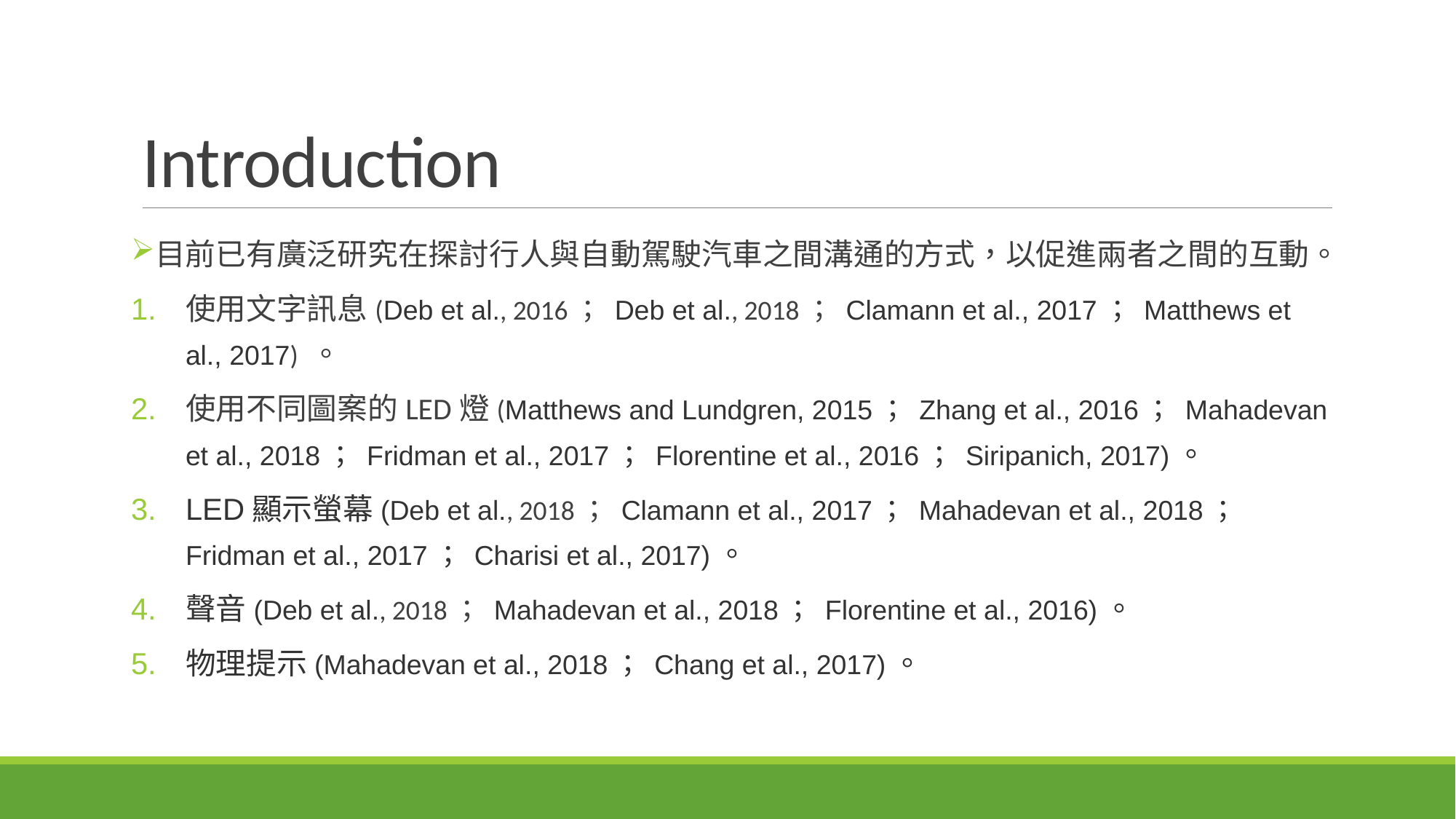

# Introduction
目前已有廣泛研究在探討行人與自動駕駛汽車之間溝通的方式，以促進兩者之間的互動。
使用文字訊息(Deb et al., 2016； Deb et al., 2018； Clamann et al., 2017； Matthews et al., 2017) 。
使用不同圖案的LED燈(Matthews and Lundgren, 2015； Zhang et al., 2016； Mahadevan et al., 2018； Fridman et al., 2017； Florentine et al., 2016； Siripanich, 2017)。
LED顯示螢幕(Deb et al., 2018； Clamann et al., 2017； Mahadevan et al., 2018； Fridman et al., 2017； Charisi et al., 2017)。
聲音(Deb et al., 2018； Mahadevan et al., 2018； Florentine et al., 2016)。
物理提示(Mahadevan et al., 2018； Chang et al., 2017)。